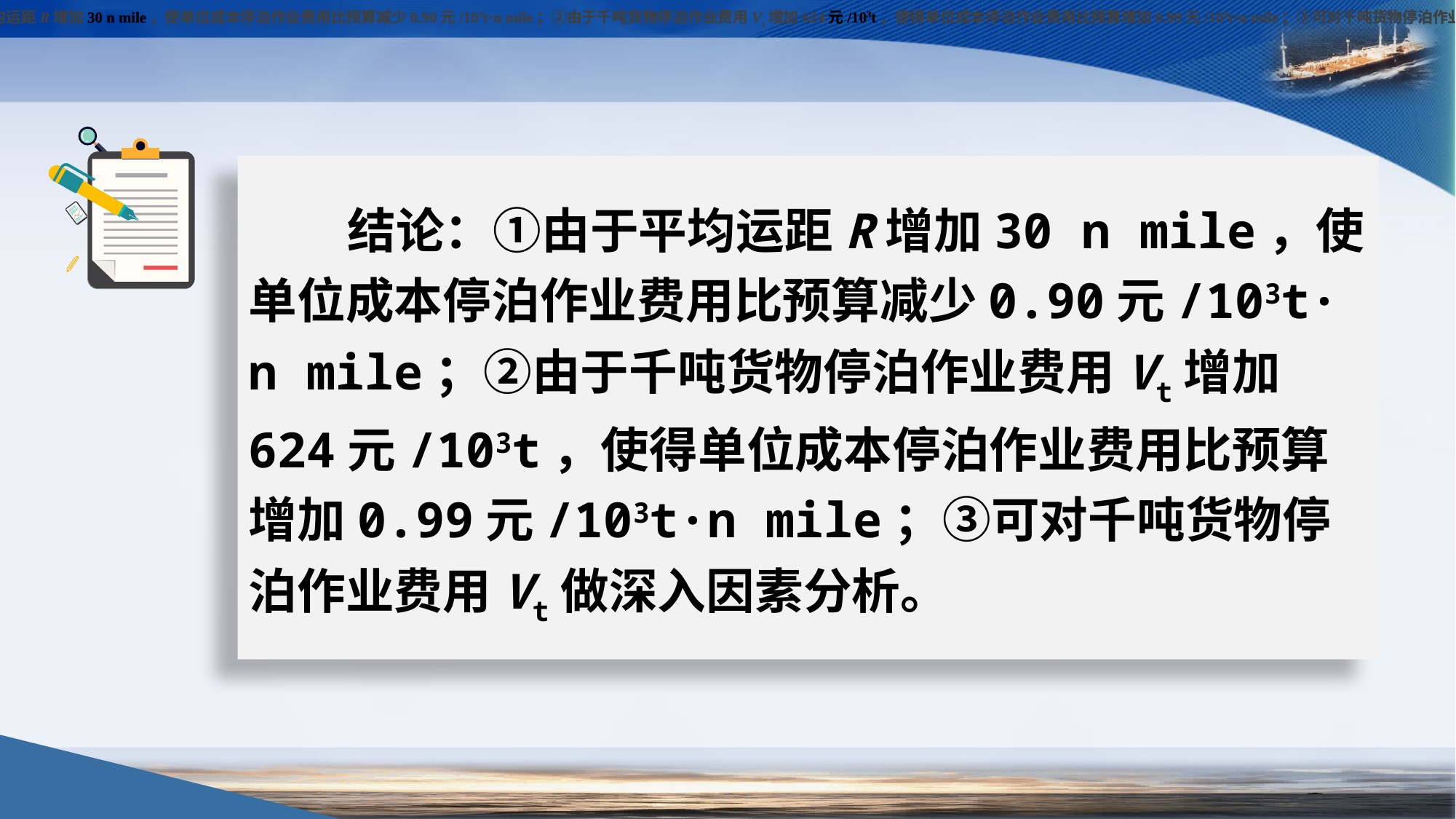

结论：①由于平均运距R增加30 n mile，使单位成本停泊作业费用比预算减少0.90元/103t·n mile；②由于千吨货物停泊作业费用Vt增加624元/103t，使得单位成本停泊作业费用比预算增加0.99元/103t·n mile；③可对千吨货物停泊作业费用Vt做深入因素分析。
结论：①由于平均运距R增加30 n mile，使单位成本停泊作业费用比预算减少0.90元/103t·n mile；②由于千吨货物停泊作业费用Vt增加624元/103t，使得单位成本停泊作业费用比预算增加0.99元/103t·n mile；③可对千吨货物停泊作业费用Vt做深入因素分析。
# 结论：①由于平均运距R增加30 n mile，使单位成本停泊作业费用比预算减少0.90元/103t·n mile；②由于千吨货物停泊作业费用Vt增加624元/103t，使得单位成本停泊作业费用比预算增加0.99元/103t·n mile；③可对千吨货物停泊作业费用Vt做深入因素分析。